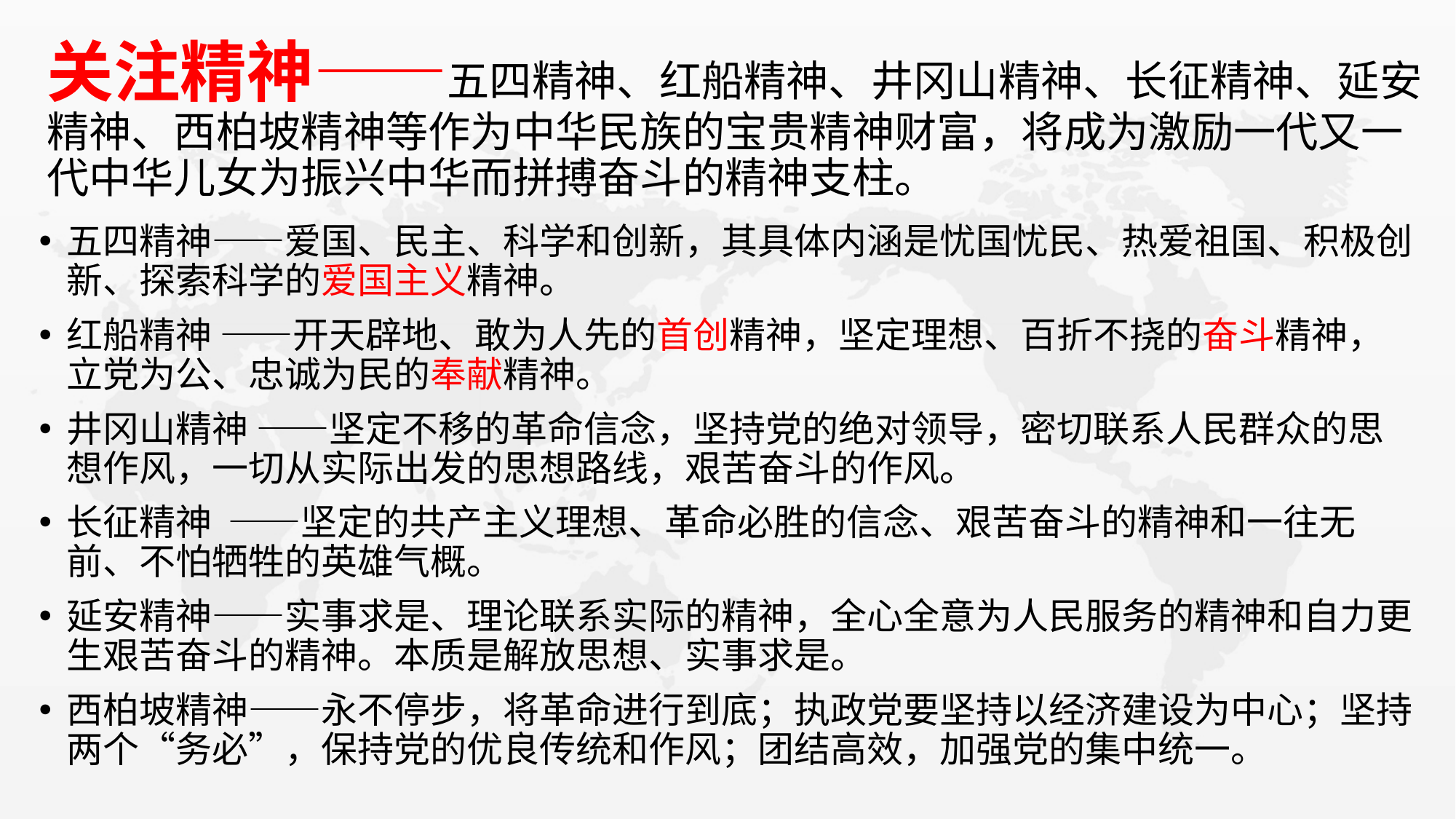

# 关注精神——五四精神、红船精神、井冈山精神、长征精神、延安精神、西柏坡精神等作为中华民族的宝贵精神财富，将成为激励一代又一代中华儿女为振兴中华而拼搏奋斗的精神支柱。
五四精神——爱国、民主、科学和创新，其具体内涵是忧国忧民、热爱祖国、积极创新、探索科学的爱国主义精神。
红船精神 ——开天辟地、敢为人先的首创精神，坚定理想、百折不挠的奋斗精神，立党为公、忠诚为民的奉献精神。
井冈山精神 ——坚定不移的革命信念，坚持党的绝对领导，密切联系人民群众的思想作风，一切从实际出发的思想路线，艰苦奋斗的作风。
长征精神  ——坚定的共产主义理想、革命必胜的信念、艰苦奋斗的精神和一往无前、不怕牺牲的英雄气概。
延安精神——实事求是、理论联系实际的精神，全心全意为人民服务的精神和自力更生艰苦奋斗的精神。本质是解放思想、实事求是。
西柏坡精神——永不停步，将革命进行到底；执政党要坚持以经济建设为中心；坚持两个“务必”，保持党的优良传统和作风；团结高效，加强党的集中统一。